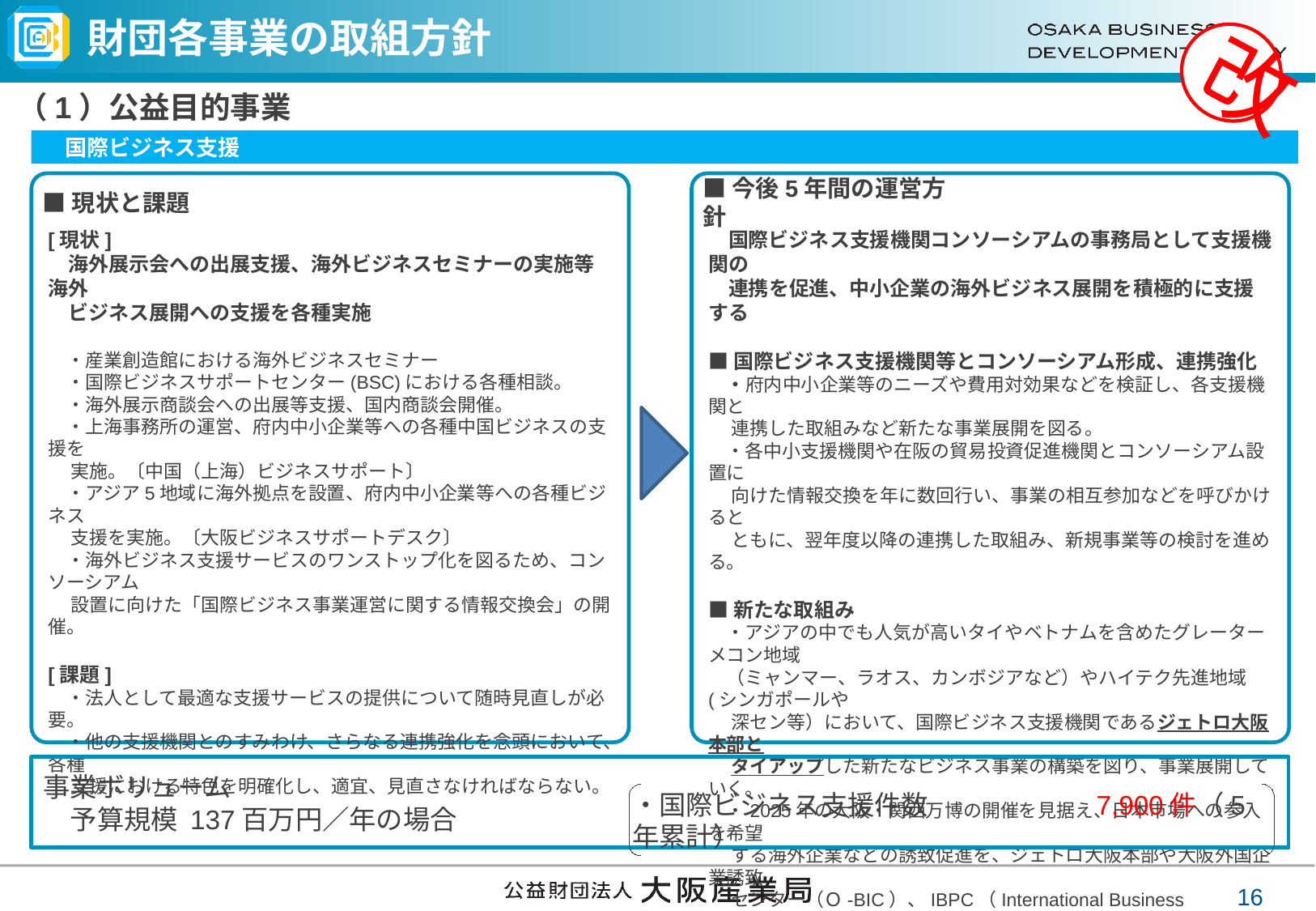

# 財団各事業の取組方針
改
（1）公益目的事業
　国際ビジネス支援

■現状と課題
■今後5年間の運営方針
[現状]
　海外展示会への出展支援、海外ビジネスセミナーの実施等海外
　ビジネス展開への支援を各種実施

　・産業創造館における海外ビジネスセミナー
　・国際ビジネスサポートセンター(BSC)における各種相談。
　・海外展示商談会への出展等支援、国内商談会開催。
　・上海事務所の運営、府内中小企業等への各種中国ビジネスの支援を
　 実施。〔中国（上海）ビジネスサポート〕
　・アジア5地域に海外拠点を設置、府内中小企業等への各種ビジネス
　 支援を実施。〔大阪ビジネスサポートデスク〕
　・海外ビジネス支援サービスのワンストップ化を図るため、コンソーシアム
　 設置に向けた「国際ビジネス事業運営に関する情報交換会」の開催。

[課題]
　・法人として最適な支援サービスの提供について随時見直しが必要。
　・他の支援機関とのすみわけ、さらなる連携強化を念頭において、各種
　 支援における特色を明確化し、適宜、見直さなければならない。

　国際ビジネス支援機関コンソーシアムの事務局として支援機関の
　連携を促進、中小企業の海外ビジネス展開を積極的に支援する

■国際ビジネス支援機関等とコンソーシアム形成、連携強化
　・府内中小企業等のニーズや費用対効果などを検証し、各支援機関と
　 連携した取組みなど新たな事業展開を図る。
　・各中小支援機関や在阪の貿易投資促進機関とコンソーシアム設置に
　 向けた情報交換を年に数回行い、事業の相互参加などを呼びかけると
　 ともに、翌年度以降の連携した取組み、新規事業等の検討を進める。

■新たな取組み
　・アジアの中でも人気が高いタイやベトナムを含めたグレーターメコン地域
　（ミャンマー、ラオス、カンボジアなど）やハイテク先進地域(シンガポールや
　 深セン等）において、国際ビジネス支援機関であるジェトロ大阪本部と
　 タイアップした新たなビジネス事業の構築を図り、事業展開していく。
　・2025年の大阪・関西万博の開催を見据え、日本市場への参入を希望
　 する海外企業などの誘致促進を、ジェトロ大阪本部や大阪外国企業誘致
　 センター（Ｏ-BIC）、IBPC（International Business Promotion
　 Center）大阪と連携を進めていく。
　 (例:理事長、府市幹部を講師とする海外セミナー）
　・海外先進地域への展開支援を実施し、海外市場に挑戦する中小企業を
　 積極的に支援する

事業ボリューム
　予算規模 137百万円／年の場合
・国際ビジネス支援件数　　　　　　7,900件（5年累計）
16